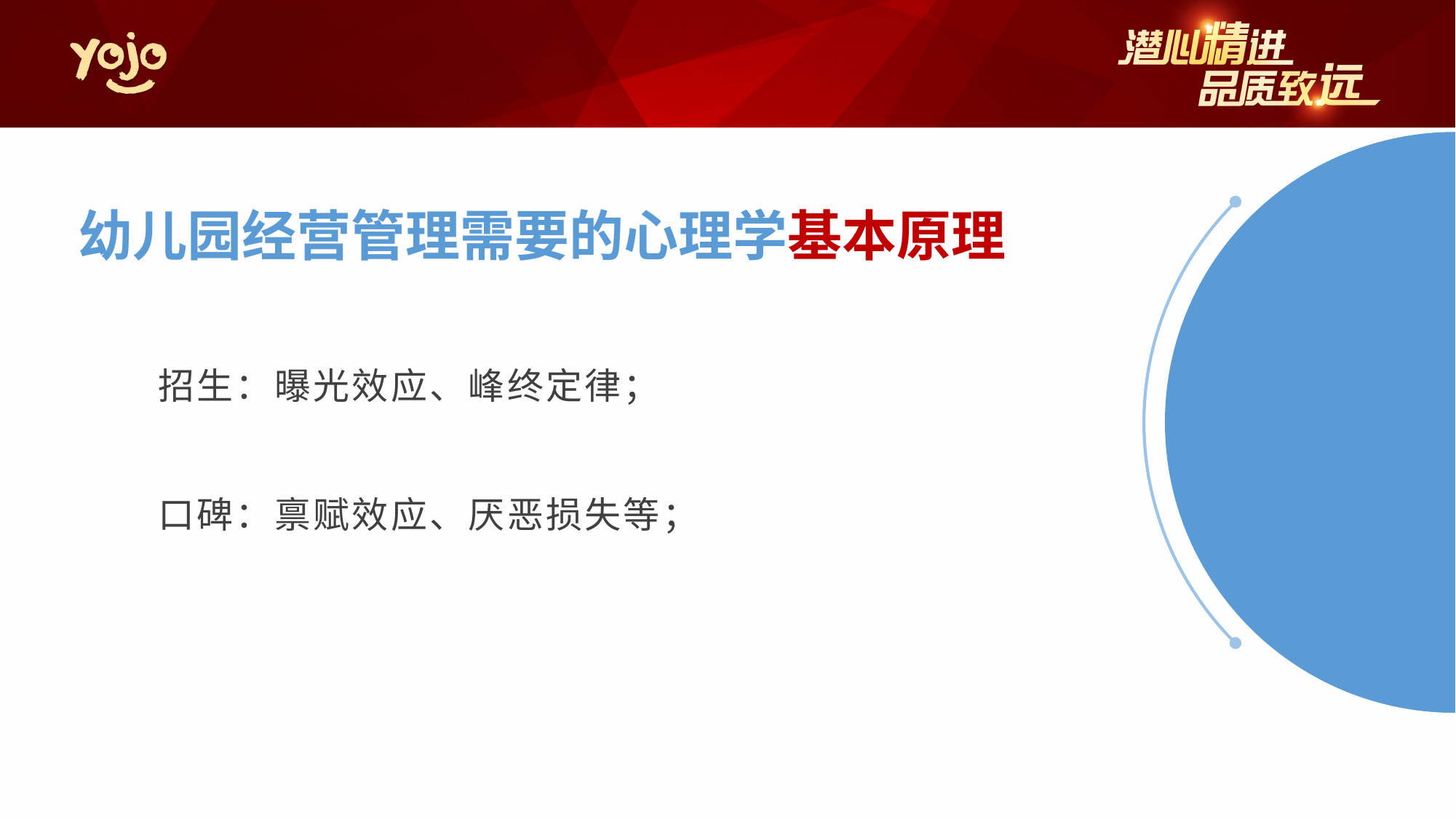

幼儿园经营管理需要的心理学基本原理

招生：曝光效应、峰终定律；

口碑：禀赋效应、厌恶损失等；